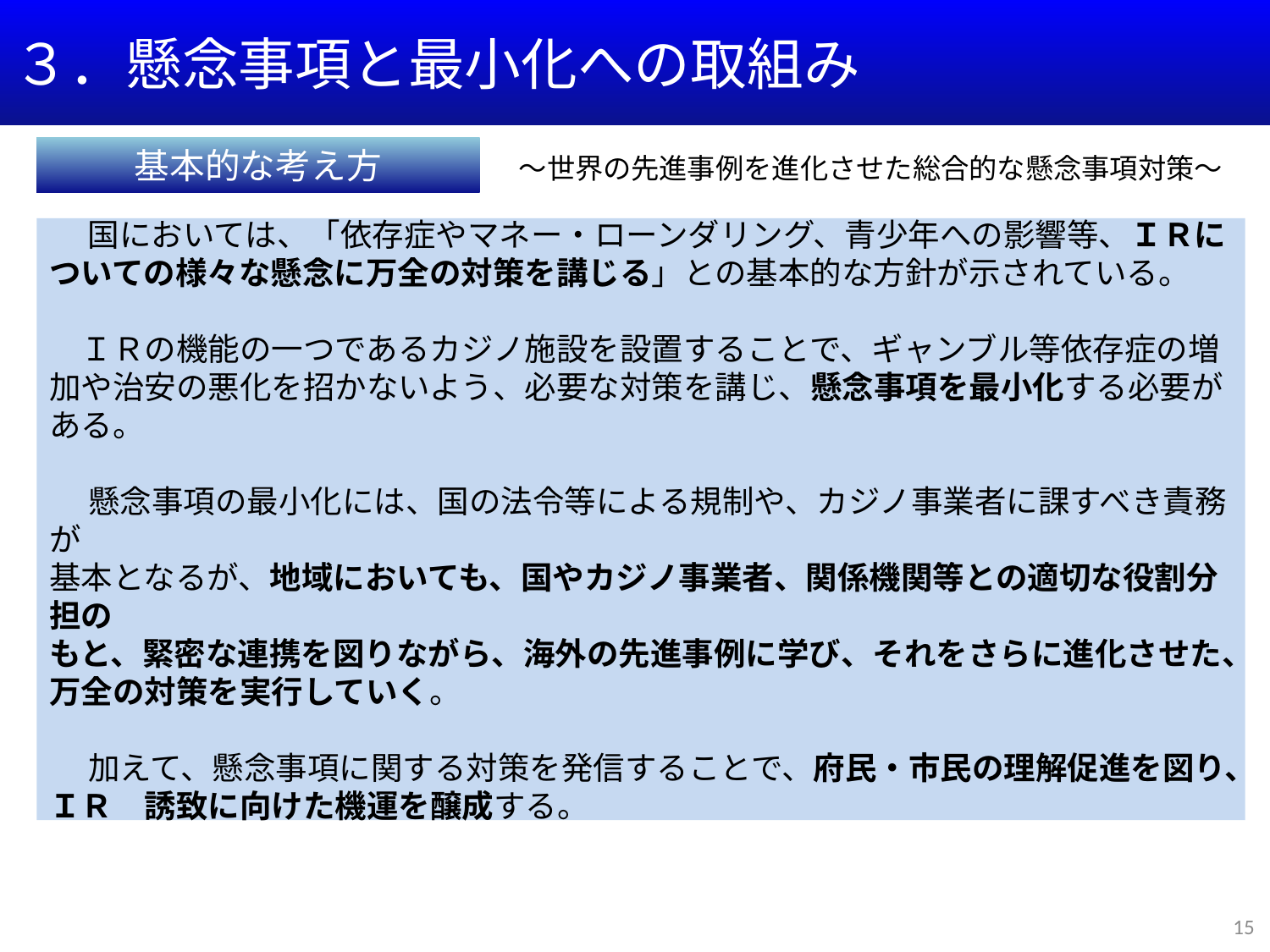

３．懸念事項と最小化への取組み
基本的な考え方
～世界の先進事例を進化させた総合的な懸念事項対策～
　 国においては、「依存症やマネー・ローンダリング、青少年への影響等、ＩＲについての様々な懸念に万全の対策を講じる」との基本的な方針が示されている。

　ＩＲの機能の一つであるカジノ施設を設置することで、ギャンブル等依存症の増加や治安の悪化を招かないよう、必要な対策を講じ、懸念事項を最小化する必要がある。

　 懸念事項の最小化には、国の法令等による規制や、カジノ事業者に課すべき責務が
基本となるが、地域においても、国やカジノ事業者、関係機関等との適切な役割分担の
もと、緊密な連携を図りながら、海外の先進事例に学び、それをさらに進化させた、万全の対策を実行していく。

　 加えて、懸念事項に関する対策を発信することで、府民・市民の理解促進を図り、ＩＲ　誘致に向けた機運を醸成する。
15